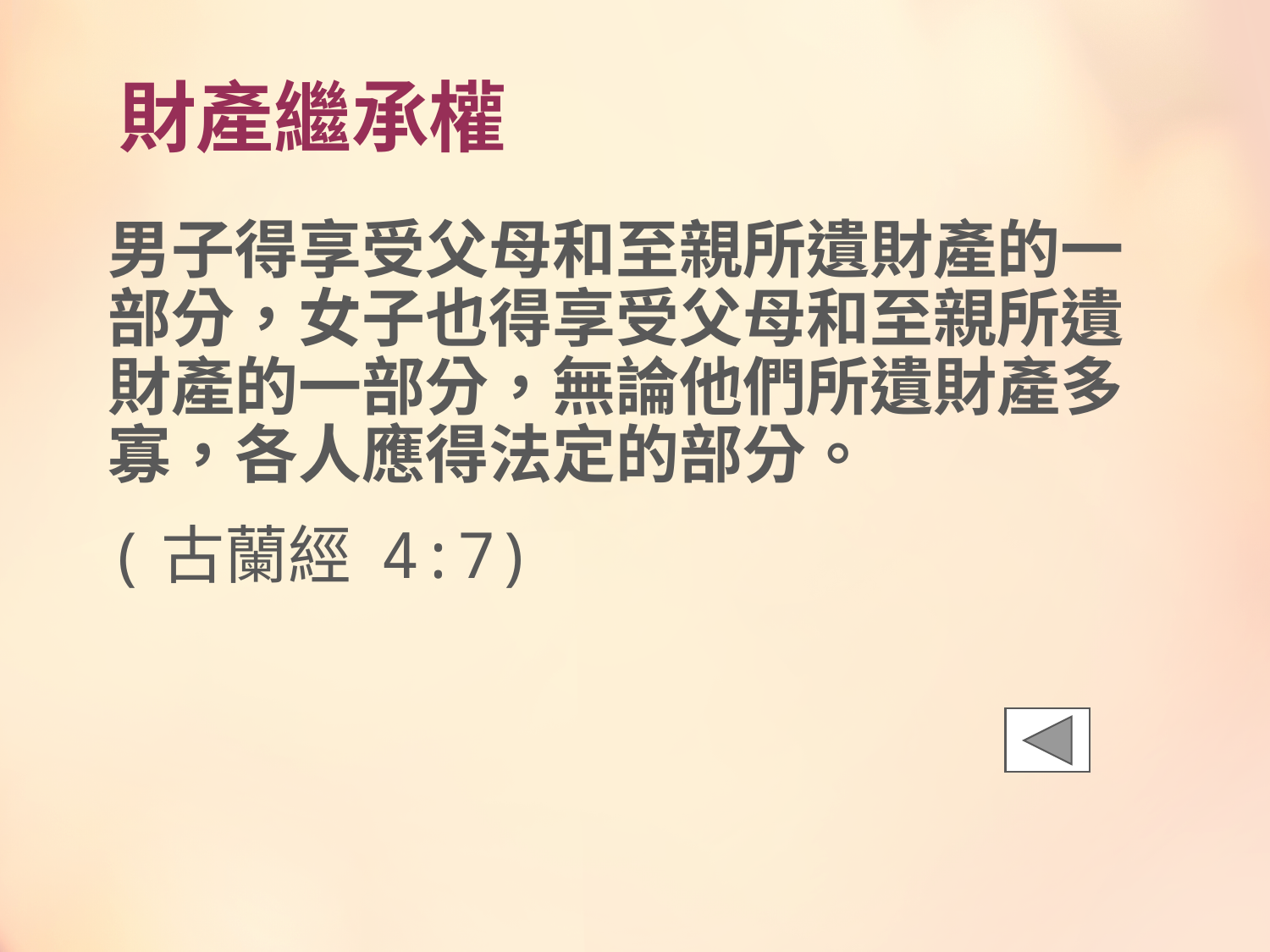

# 財產繼承權
男子得享受父母和至親所遺財產的一部分，女子也得享受父母和至親所遺財產的一部分，無論他們所遺財產多寡，各人應得法定的部分。
(古蘭經 4:7)